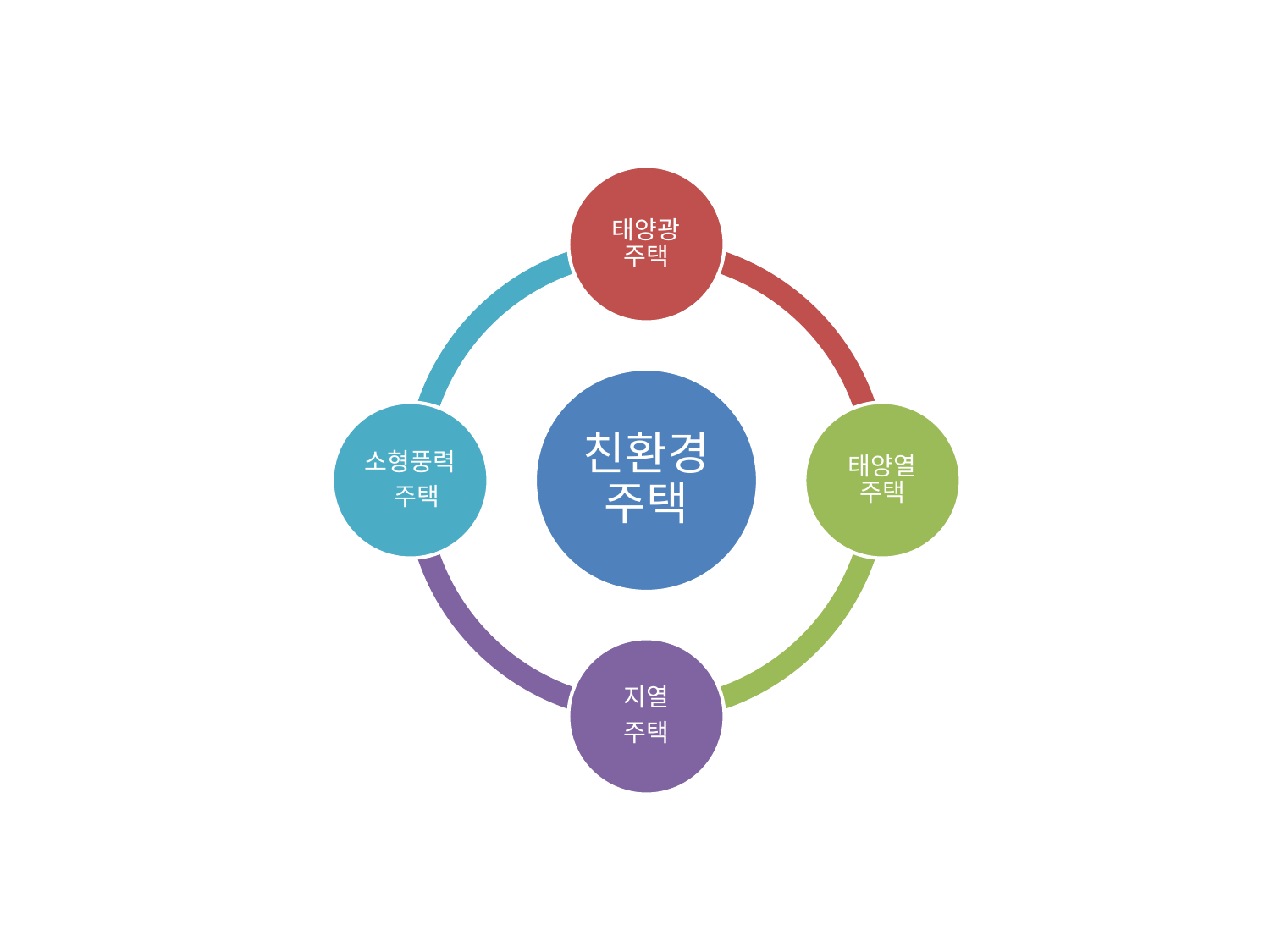

친환경주택
태양광 주택
태양열 주택
지열
주택
소형풍력
 주택